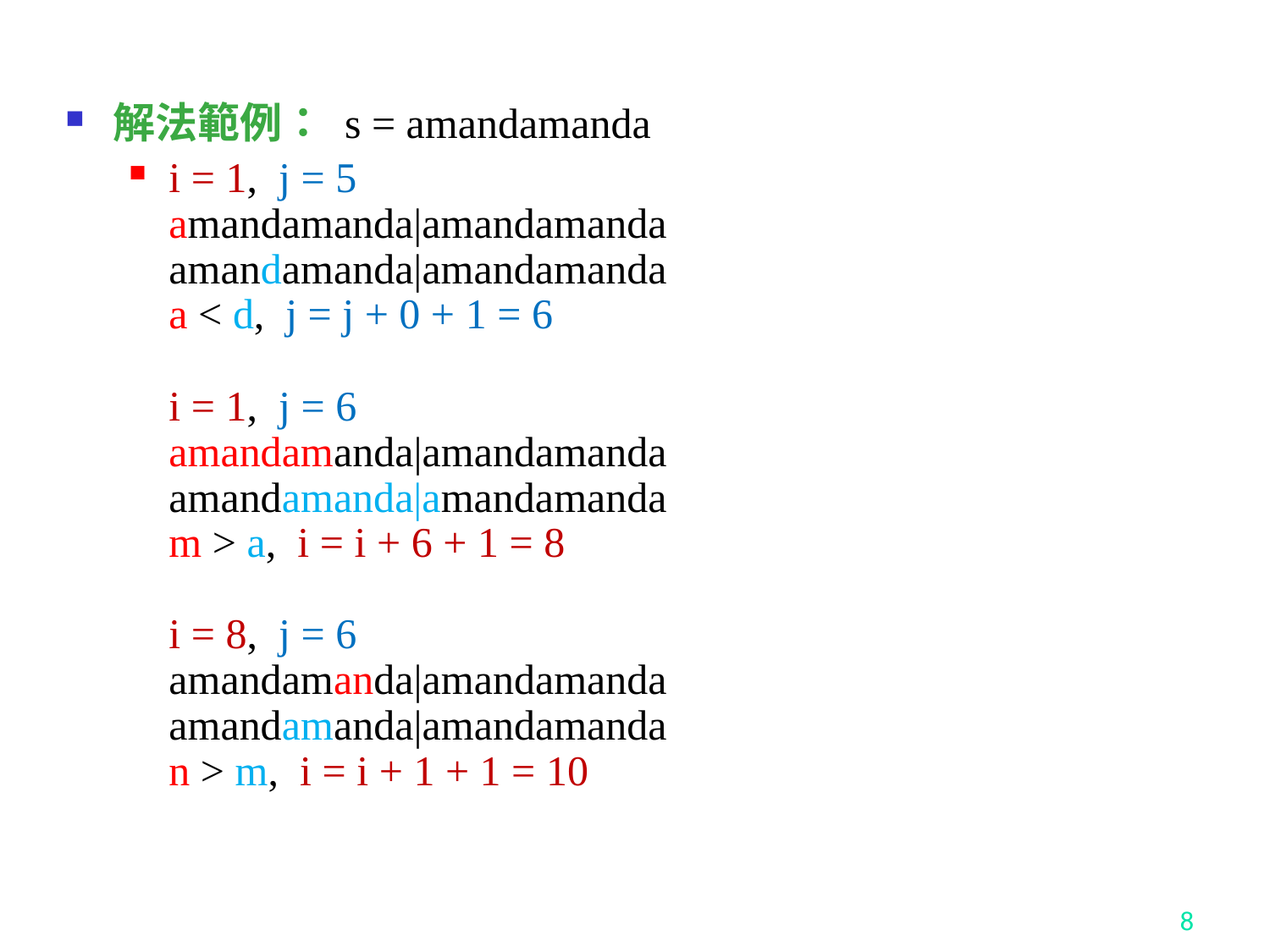

解法範例： s = amandamanda
i = 1,  j = 5
amandamanda|amandamanda
amandamanda|amandamanda
a < d,  j = j + 0 + 1 = 6
i = 1,  j = 6
amandamanda|amandamanda
amandamanda|amandamanda
m > a,  i = i + 6 + 1 = 8
i = 8,  j = 6
amandamanda|amandamanda
amandamanda|amandamanda
n > m,  i = i + 1 + 1 = 10
8